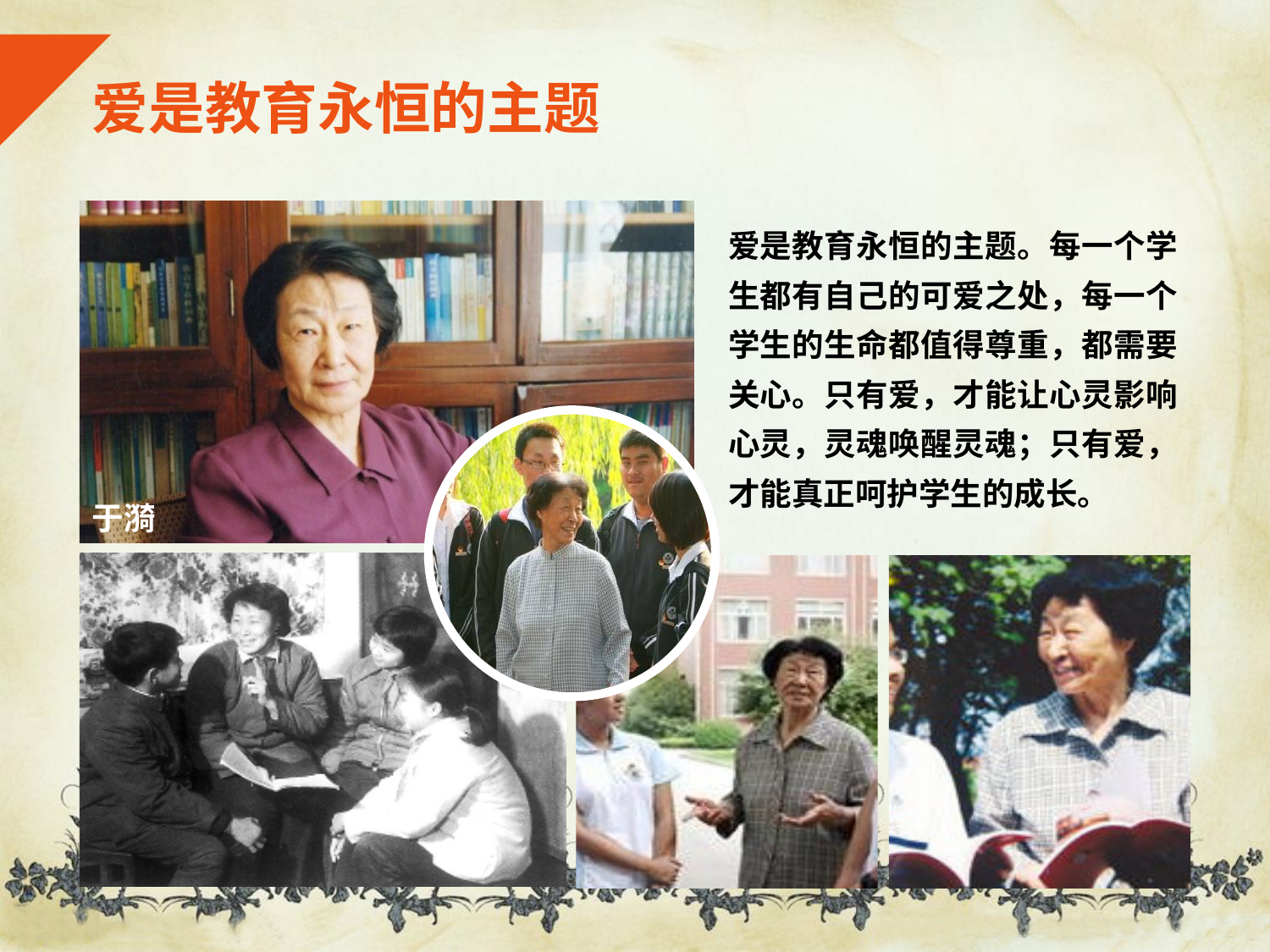

爱是教育永恒的主题

爱是教育永恒的主题。每一个学生都有自己的可爱之处，每一个学生的生命都值得尊重，都需要关心。只有爱，才能让心灵影响心灵，灵魂唤醒灵魂；只有爱，才能真正呵护学生的成长。

于漪